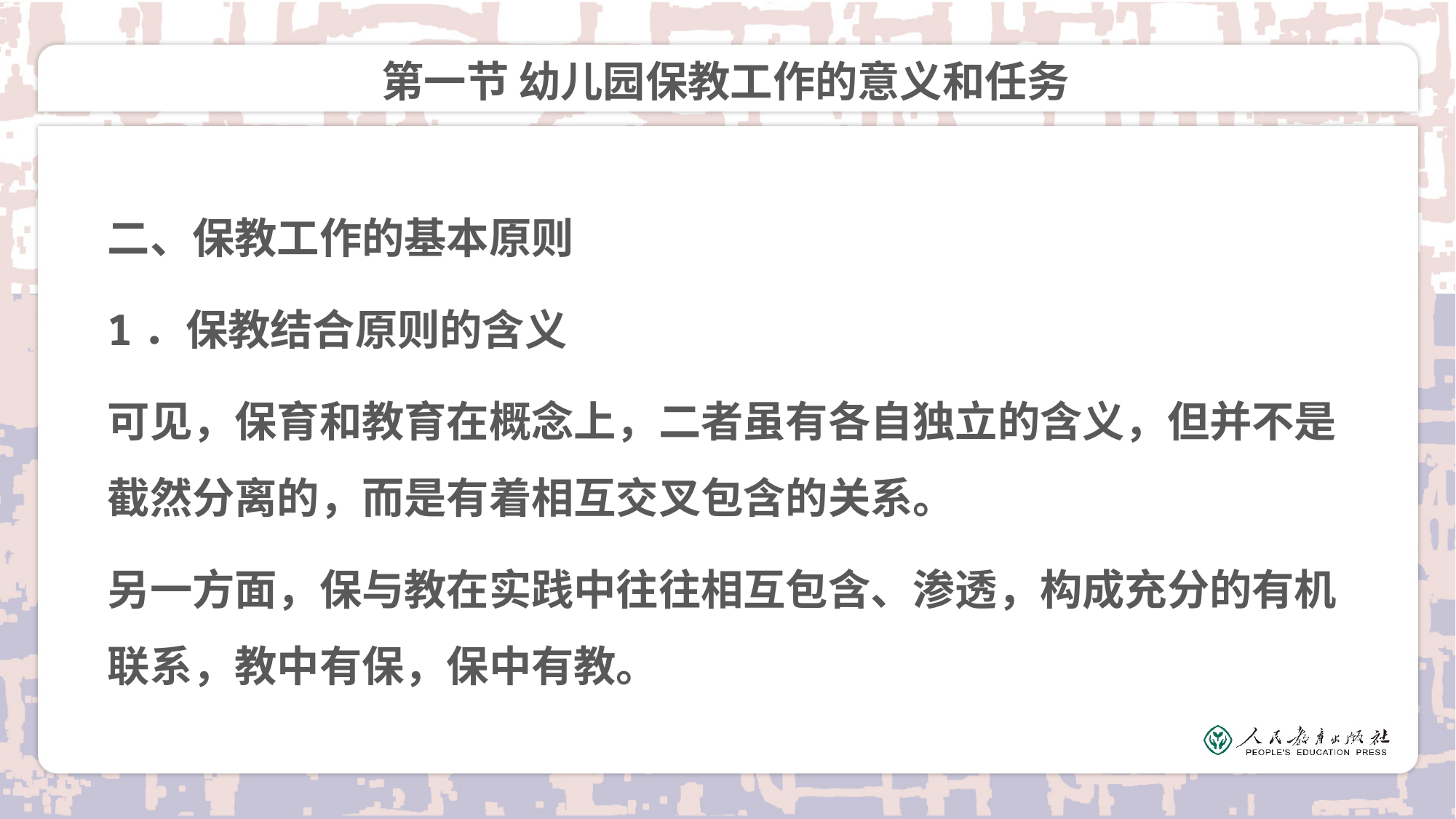

# 第一节 幼儿园保教工作的意义和任务
二、保教工作的基本原则
1．保教结合原则的含义
可见，保育和教育在概念上，二者虽有各自独立的含义，但并不是截然分离的，而是有着相互交叉包含的关系。
另一方面，保与教在实践中往往相互包含、渗透，构成充分的有机联系，教中有保，保中有教。